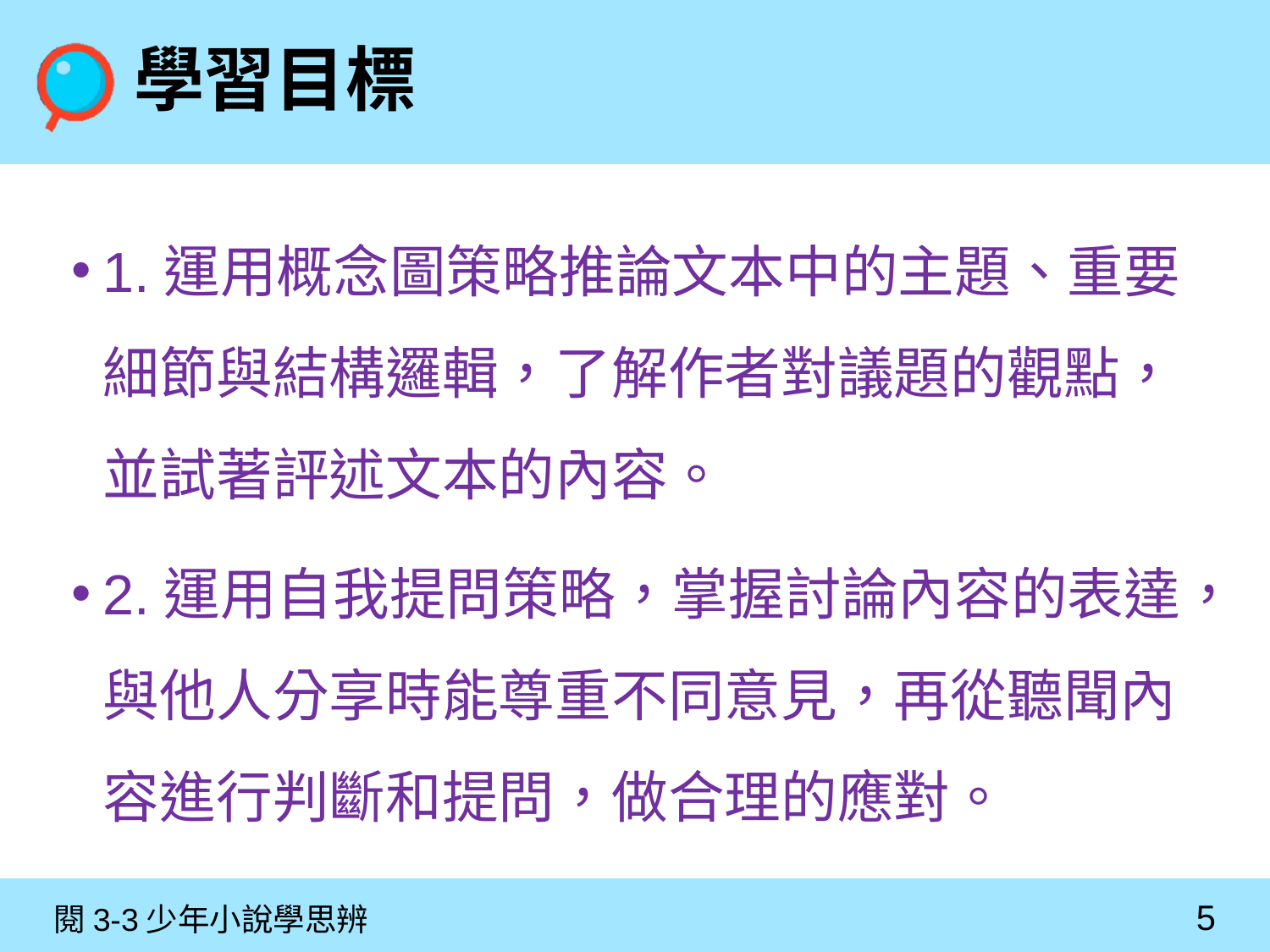

# 學習目標
1.運用概念圖策略推論文本中的主題、重要細節與結構邏輯，了解作者對議題的觀點，並試著評述文本的內容。
2.運用自我提問策略，掌握討論內容的表達，與他人分享時能尊重不同意見，再從聽聞內容進行判斷和提問，做合理的應對。
5